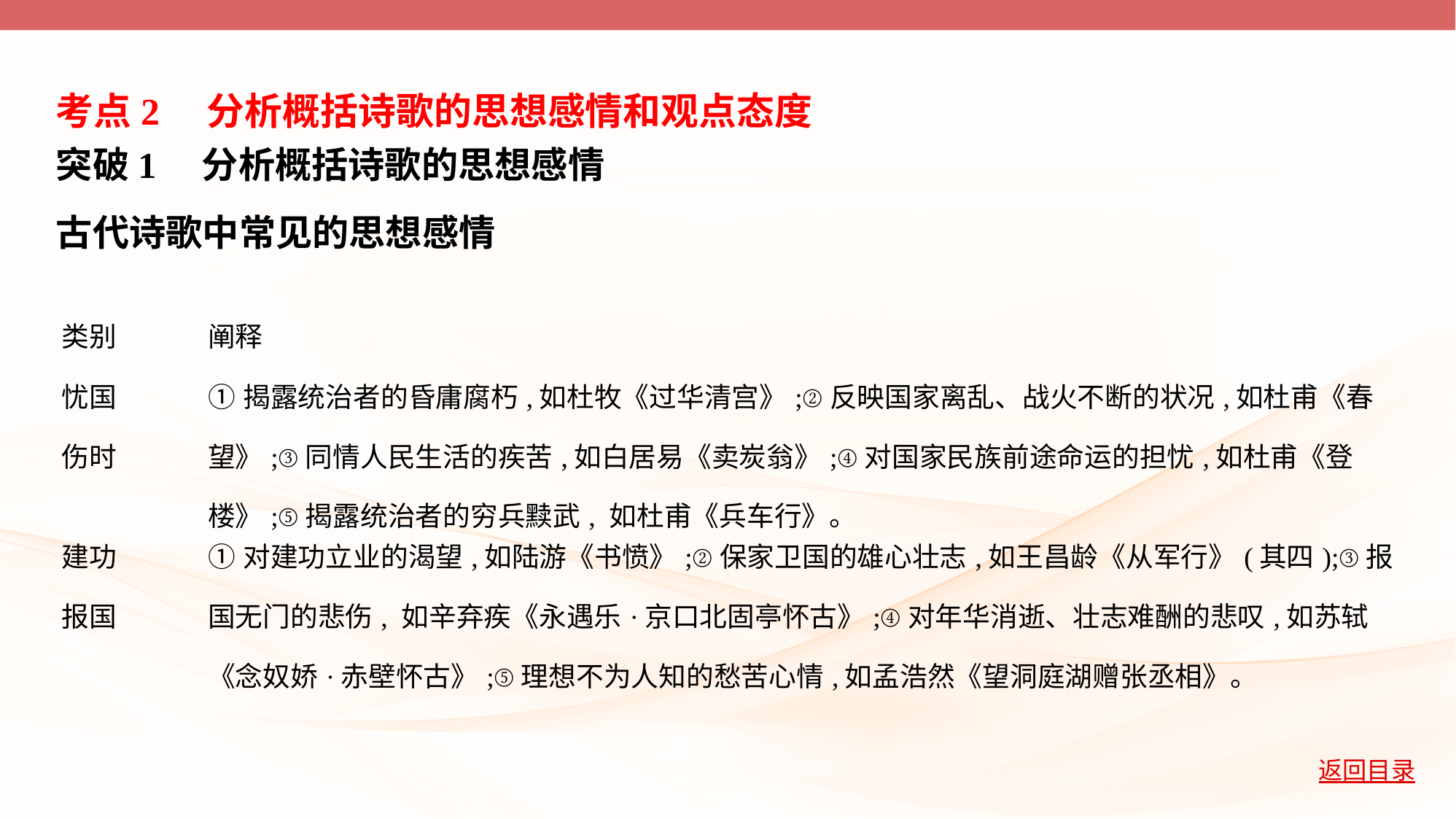

考点2　分析概括诗歌的思想感情和观点态度
突破1　分析概括诗歌的思想感情
古代诗歌中常见的思想感情
| 类别 | 阐释 |
| --- | --- |
| 忧国 伤时 | ①揭露统治者的昏庸腐朽,如杜牧《过华清宫》;②反映国家离乱、战火不断的状况,如杜甫《春望》;③同情人民生活的疾苦,如白居易《卖炭翁》;④对国家民族前途命运的担忧,如杜甫《登楼》;⑤揭露统治者的穷兵黩武, 如杜甫《兵车行》。 |
| 建功 报国 | ①对建功立业的渴望,如陆游《书愤》;②保家卫国的雄心壮志,如王昌龄《从军行》(其四);③报国无门的悲伤, 如辛弃疾《永遇乐·京口北固亭怀古》;④对年华消逝、壮志难酬的悲叹,如苏轼《念奴娇·赤壁怀古》;⑤理想不为人知的愁苦心情,如孟浩然《望洞庭湖赠张丞相》。 |